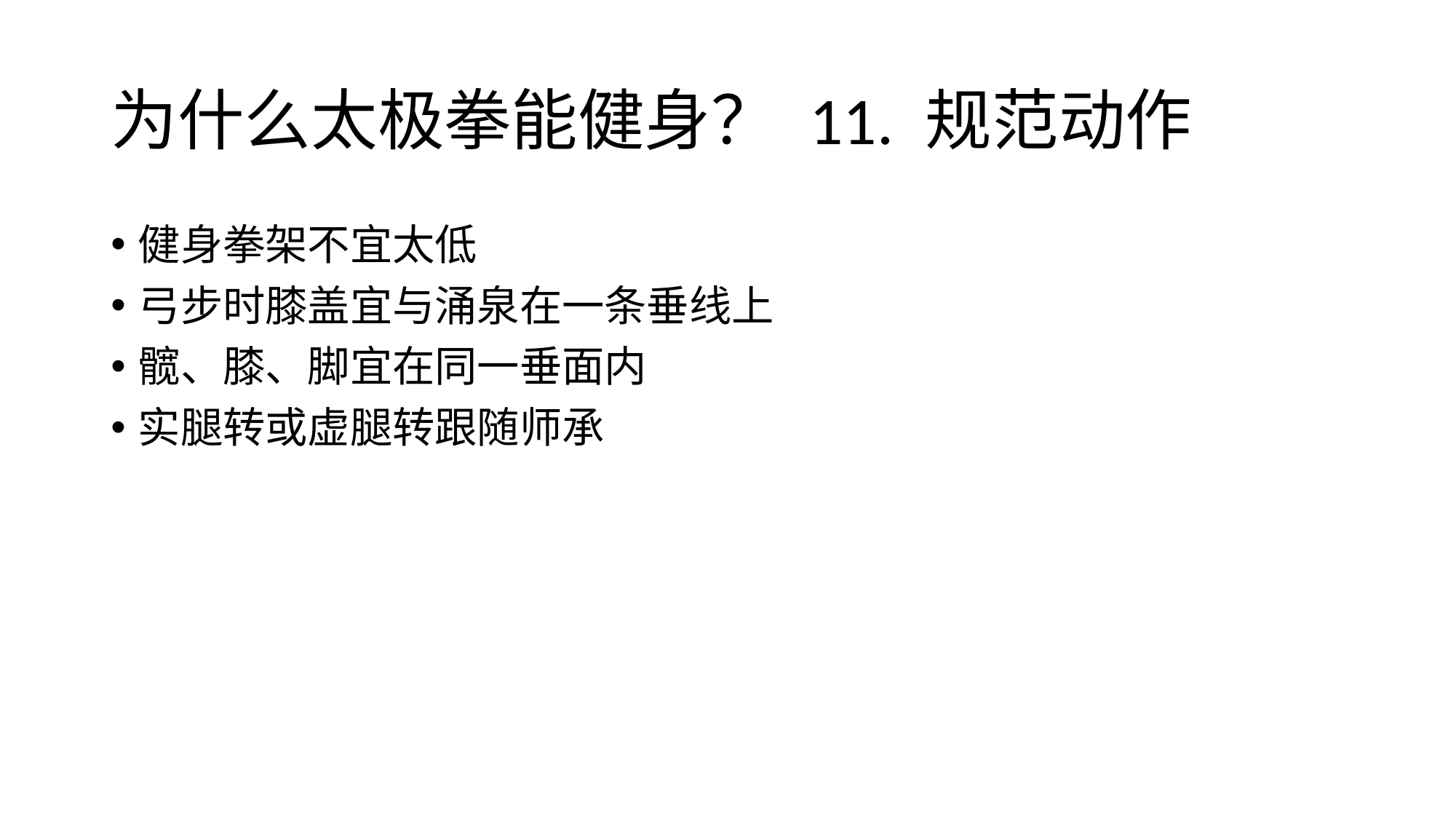

# 为什么太极拳能健身？ 11. 规范动作
健身拳架不宜太低
弓步时膝盖宜与涌泉在一条垂线上
髋、膝、脚宜在同一垂面内
实腿转或虚腿转跟随师承